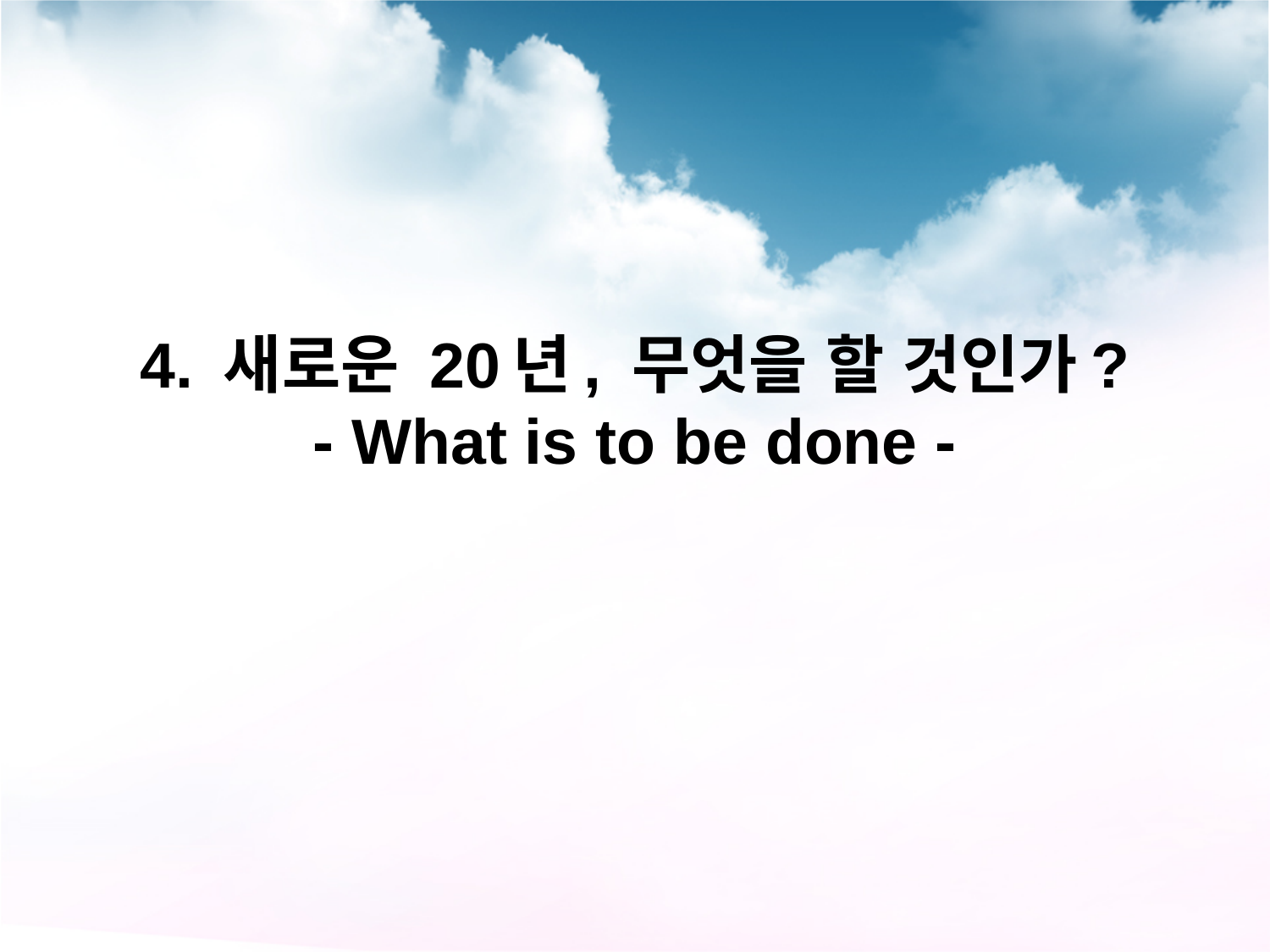

# 4. 새로운 20년, 무엇을 할 것인가? - What is to be done -